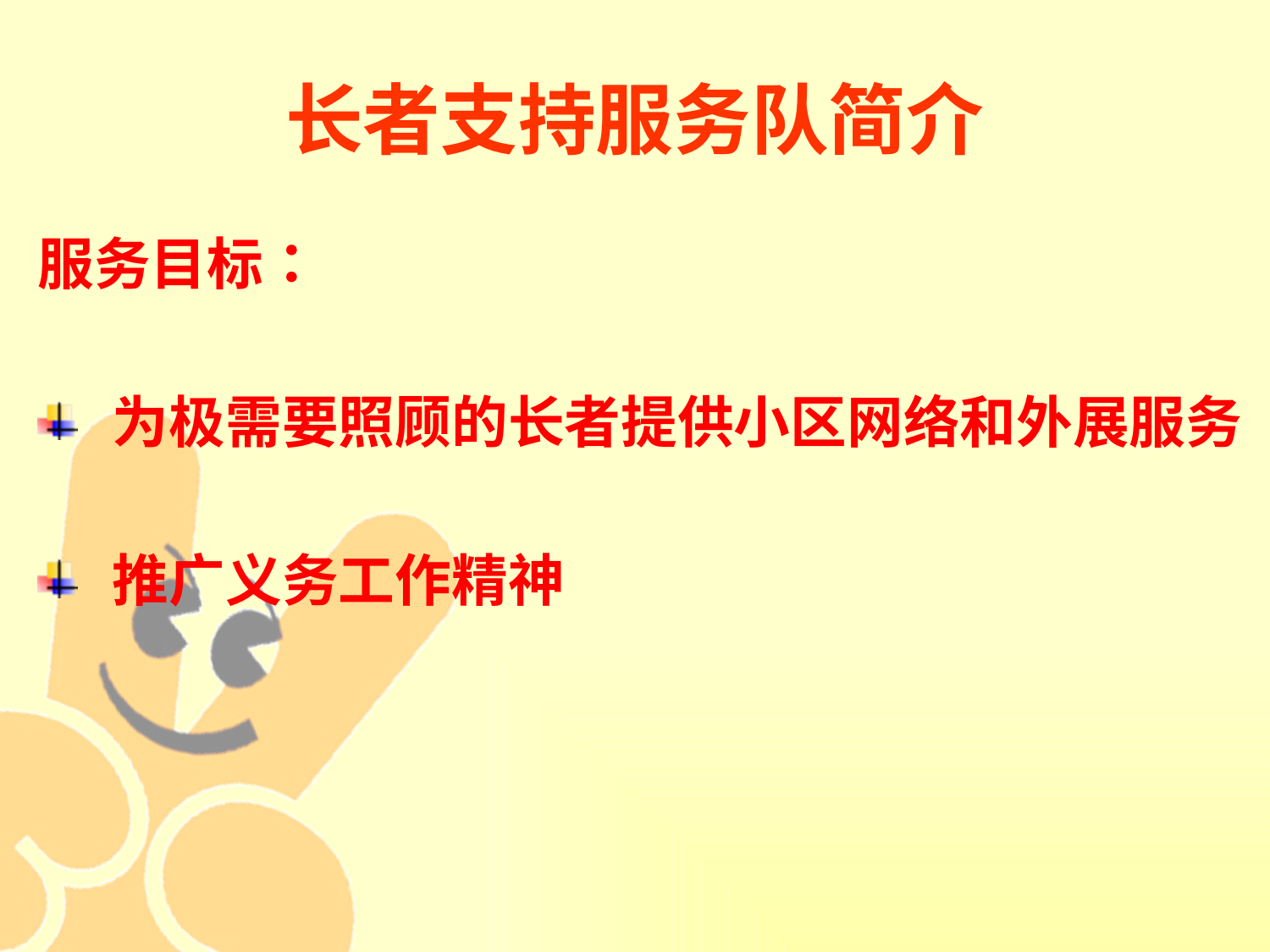

# 长者支持服务队简介
服务目标：

为极需要照顾的长者提供小区网络和外展服务

推广义务工作精神